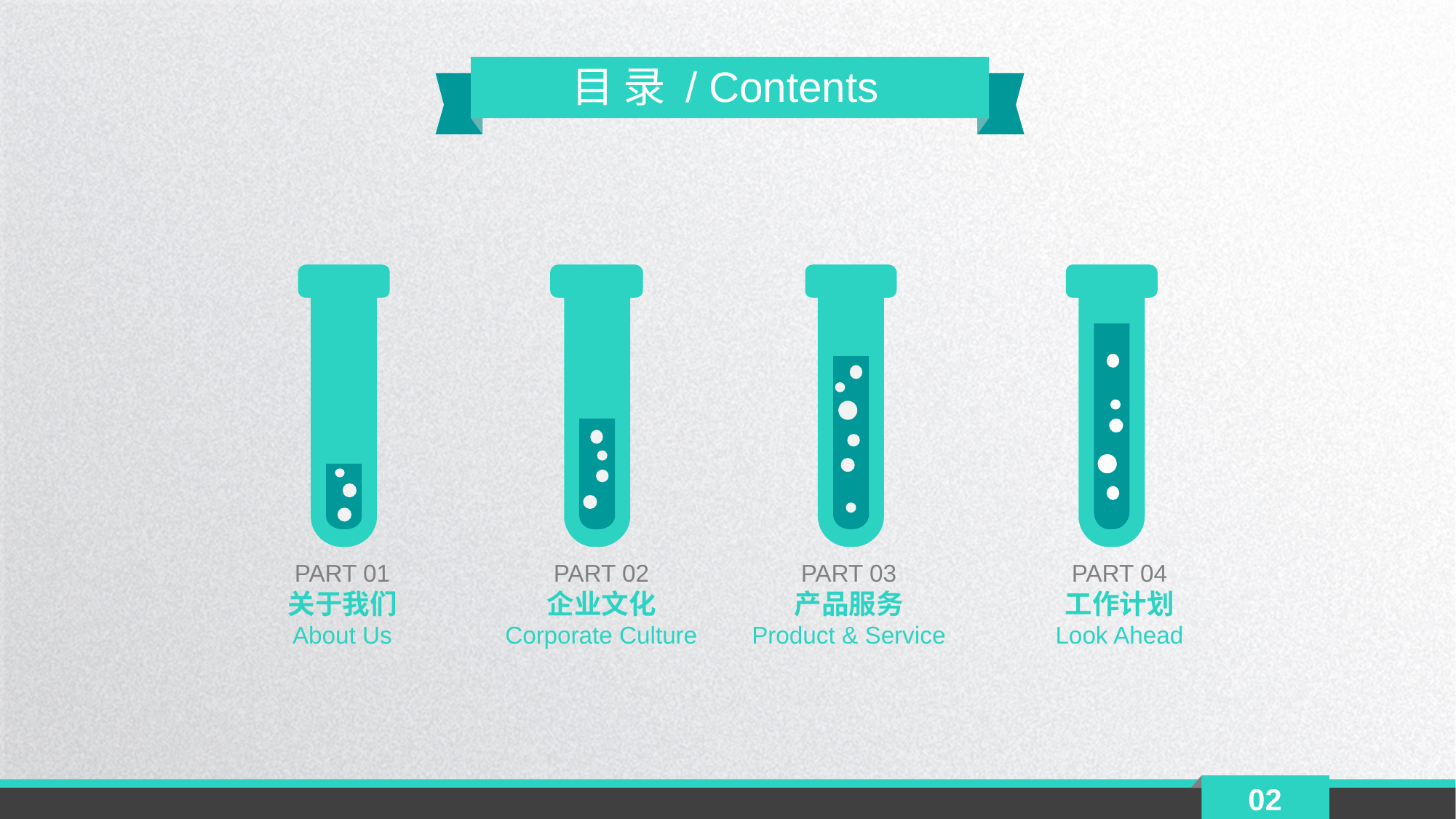

目 录 / Contents

PART 01
关于我们
About Us
PART 02
企业文化
Corporate Culture
PART 03
产品服务
Product & Service
PART 04
工作计划
Look Ahead

02